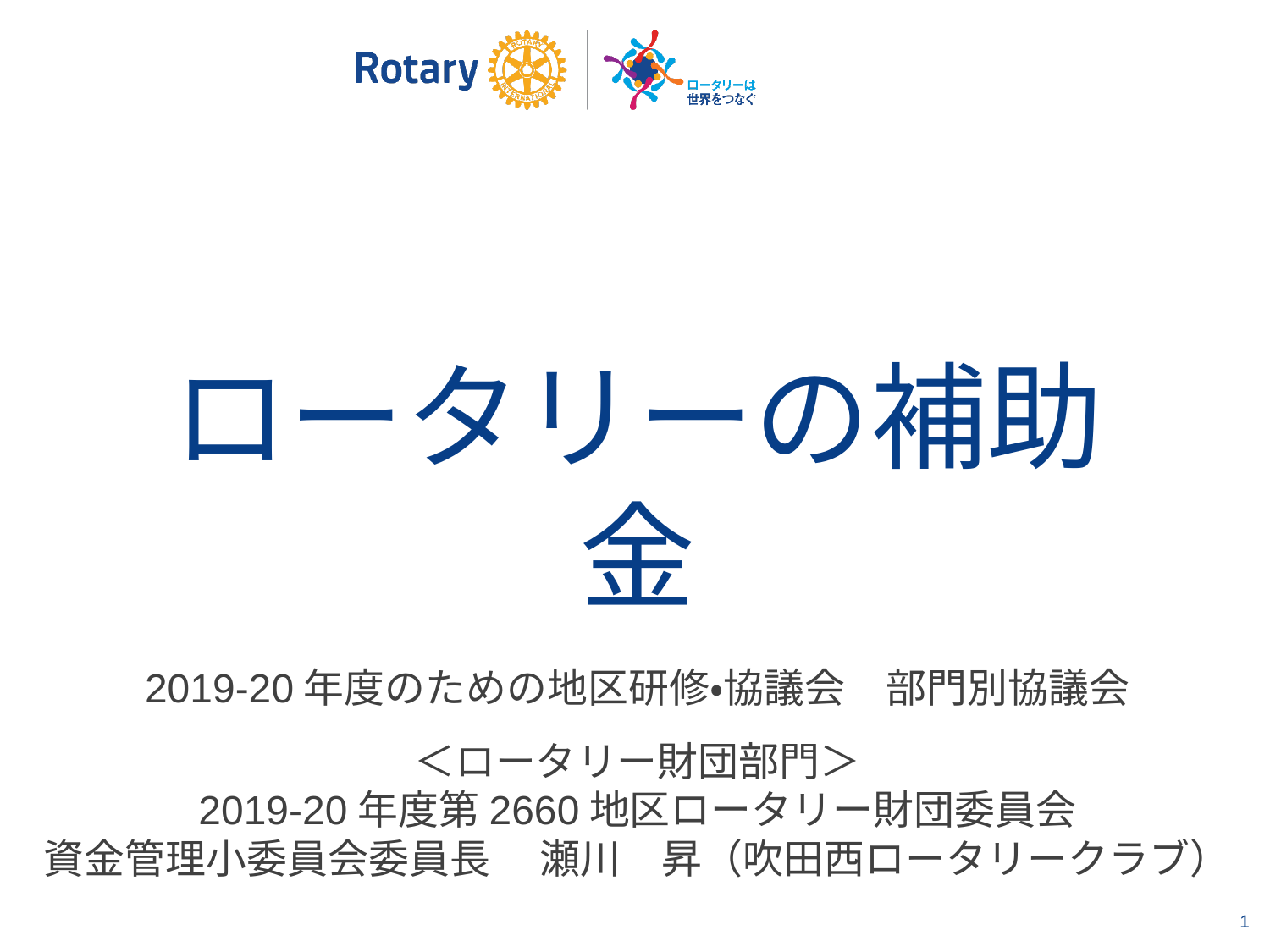

ロータリーの補助金
2019-20年度のための地区研修・協議会　部門別協議会
＜ロータリー財団部門＞

2019-20年度第2660地区ロータリー財団委員会
資金管理小委員会委員長　 瀬川　昇（吹田西ロータリークラブ）
1